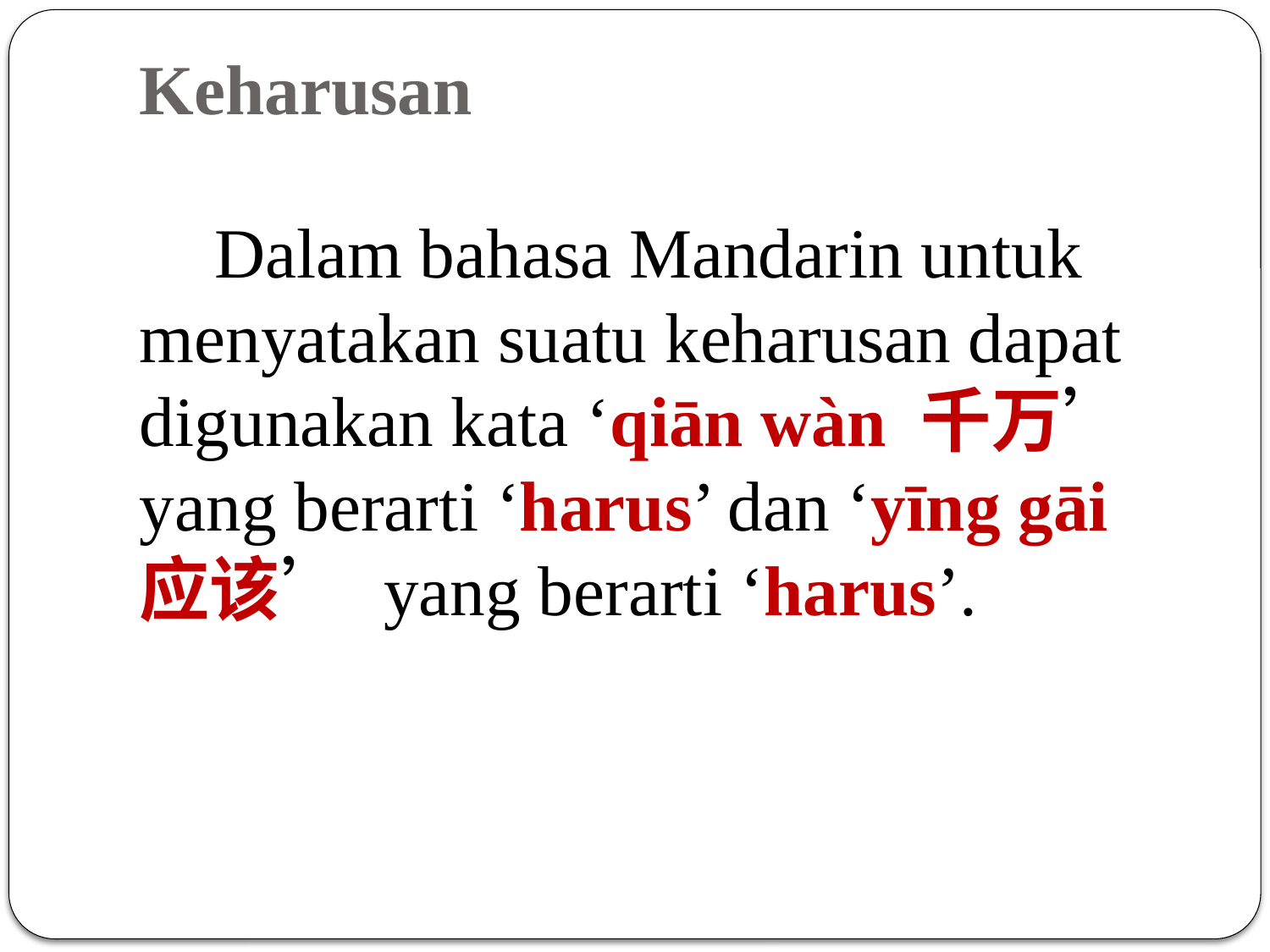

# Keharusan
Dalam bahasa Mandarin untuk menyatakan suatu keharusan dapat digunakan kata ‘qiān wàn 千万’ yang berarti ‘harus’ dan ‘yīng gāi 应该’ yang berarti ‘harus’.